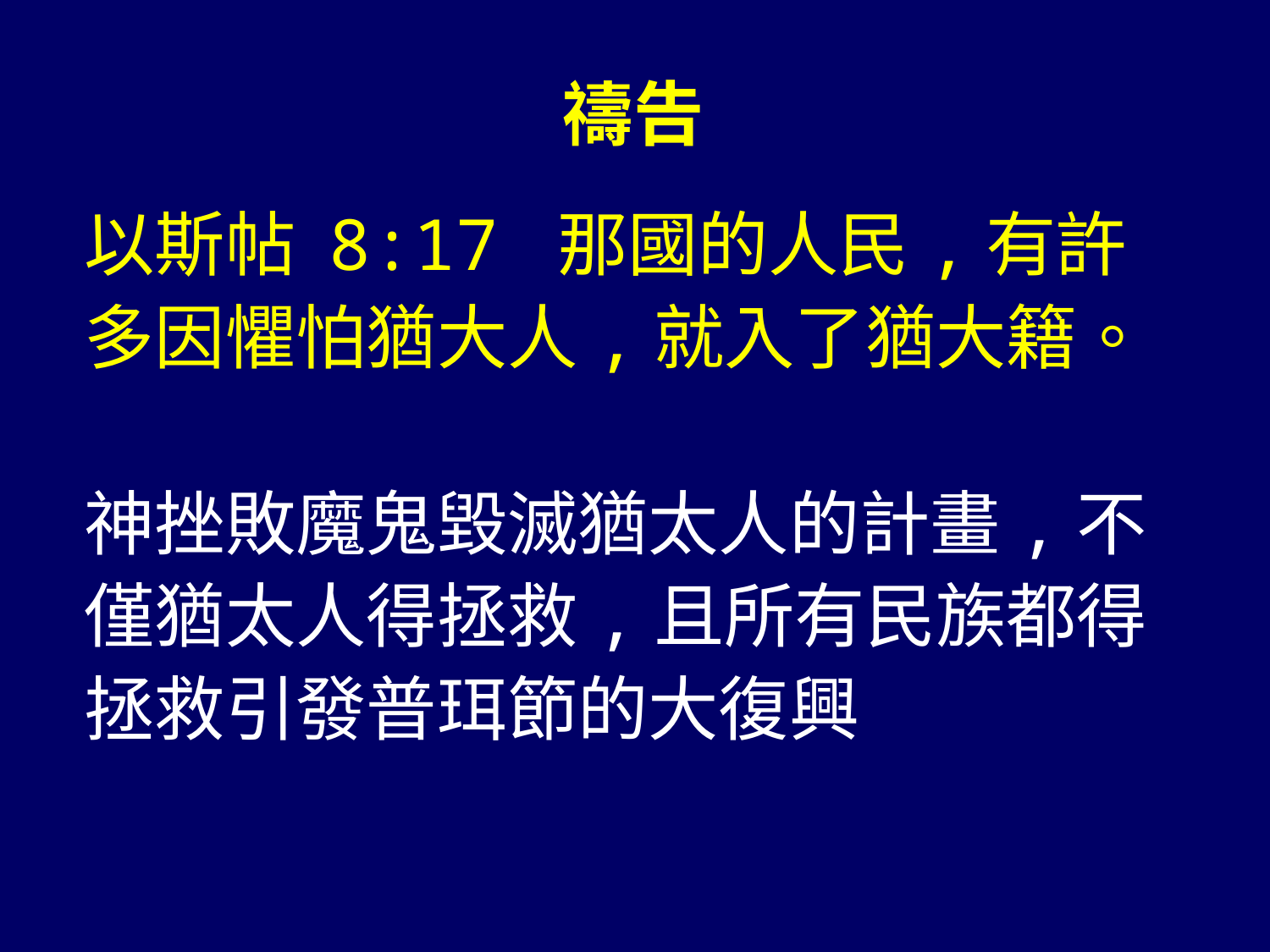

禱告
以斯帖 8:17 那國的人民,有許多因懼怕猶大人,就入了猶大籍。

神挫敗魔鬼毀滅猶太人的計畫,不僅猶太人得拯救,且所有民族都得拯救引發普珥節的大復興